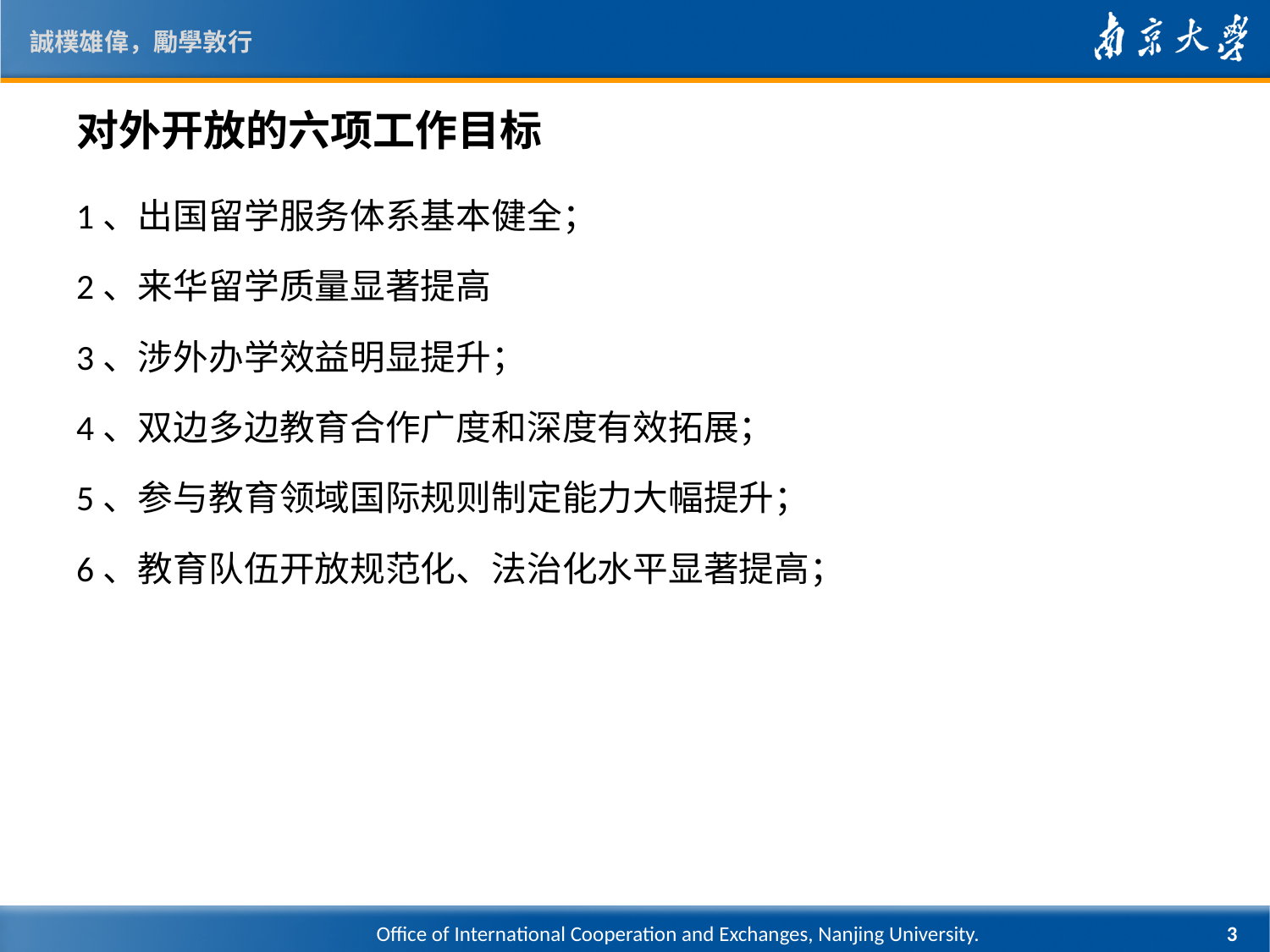

# 对外开放的六项工作目标
1、出国留学服务体系基本健全；
2、来华留学质量显著提高
3、涉外办学效益明显提升；
4、双边多边教育合作广度和深度有效拓展；
5、参与教育领域国际规则制定能力大幅提升；
6、教育队伍开放规范化、法治化水平显著提高；